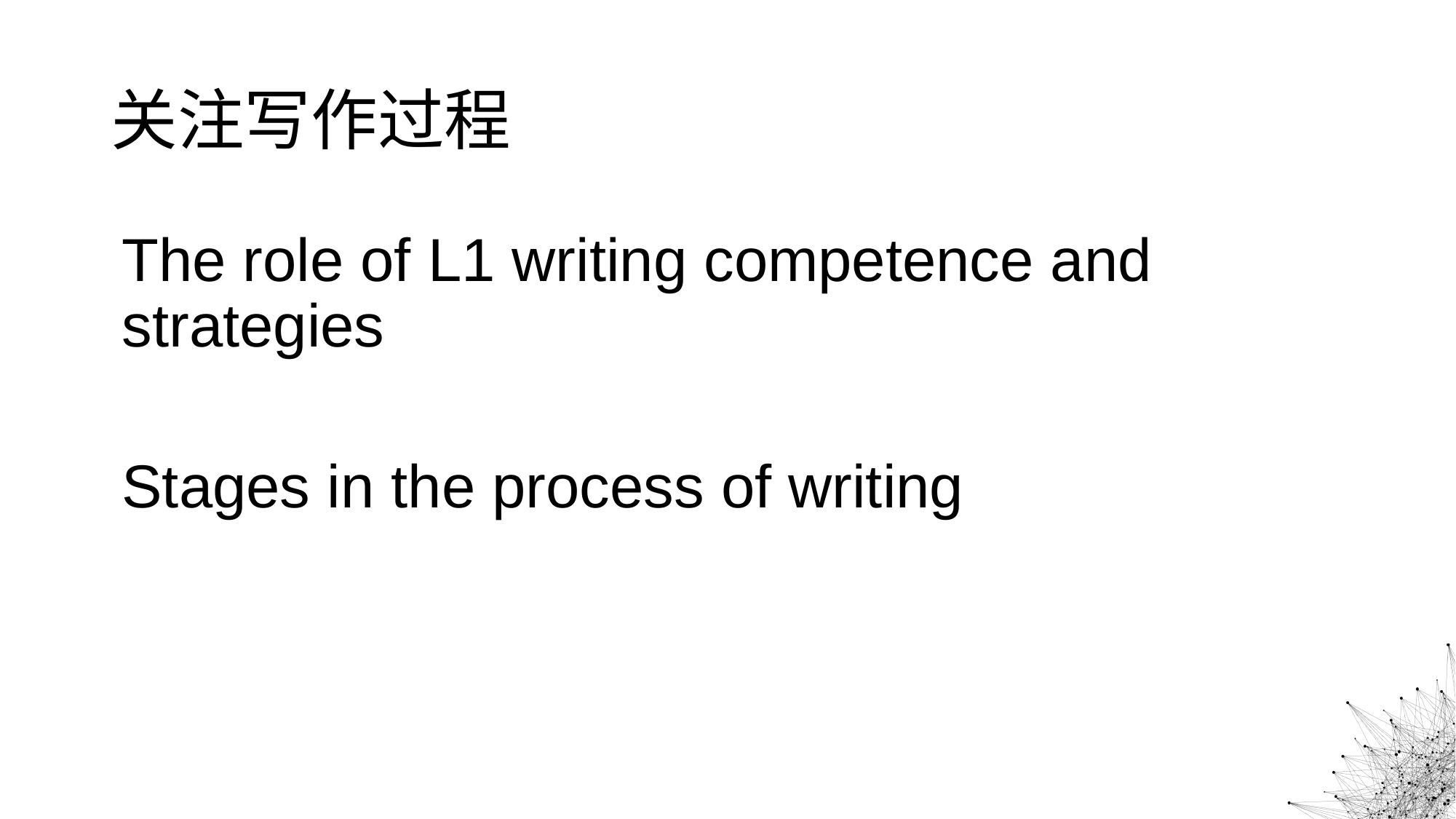

# 关注写作过程
The role of L1 writing competence and strategies

Stages in the process of writing